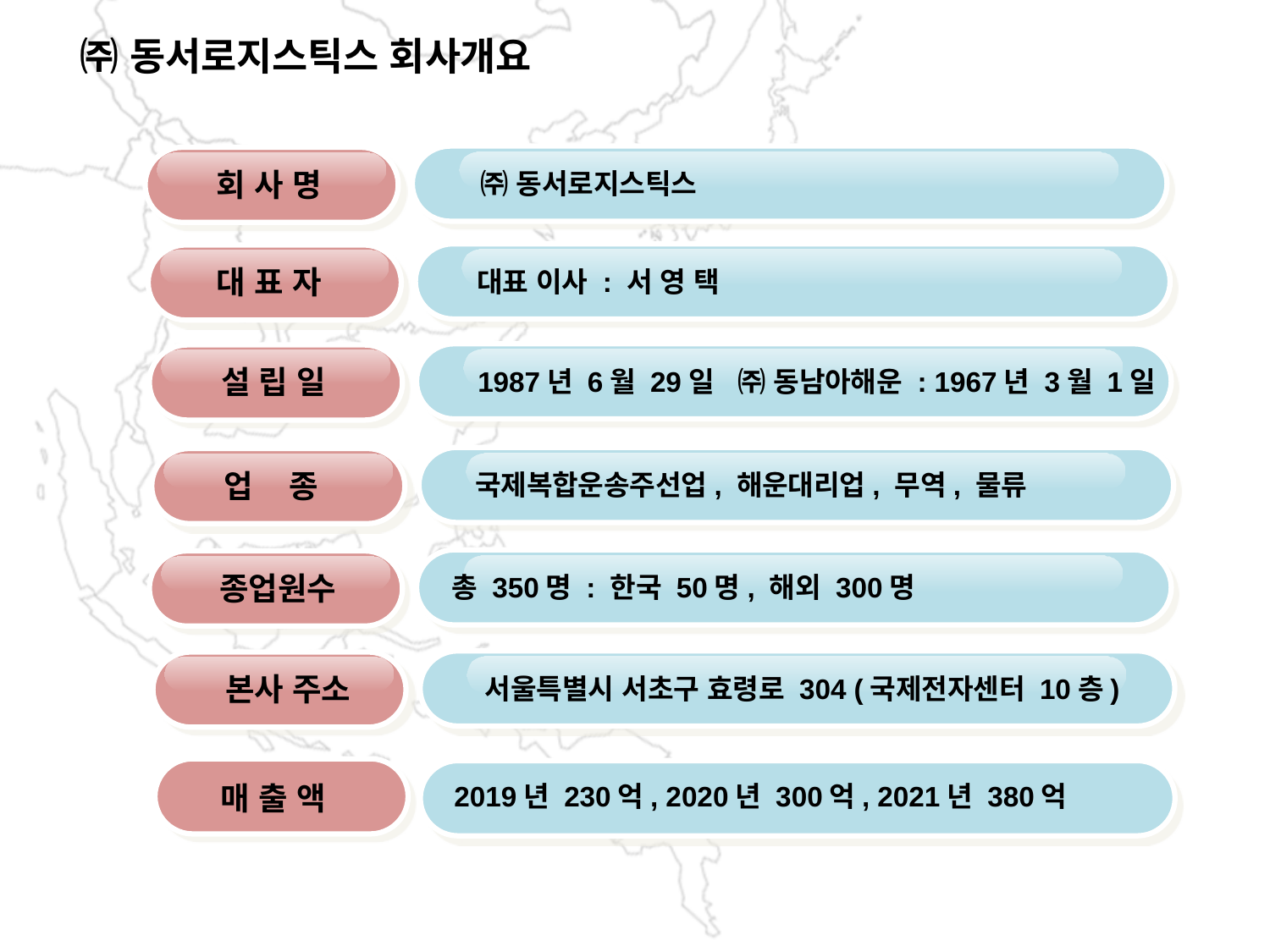

㈜ 동서로지스틱스 회사개요

회 사 명
㈜ 동서로지스틱스

대 표 자
대표 이사 : 서 영 택

설 립 일
1987년 6월 29일   ㈜ 동남아해운 : 1967년 3월 1일

업    종
국제복합운송주선업, 해운대리업, 무역, 물류

종업원수
총 350명 : 한국 50명, 해외 300명

본사 주소
서울특별시 서초구 효령로 304 (국제전자센터 10층)

2019년 230억, 2020년 300억, 2021년 380억
매 출 액